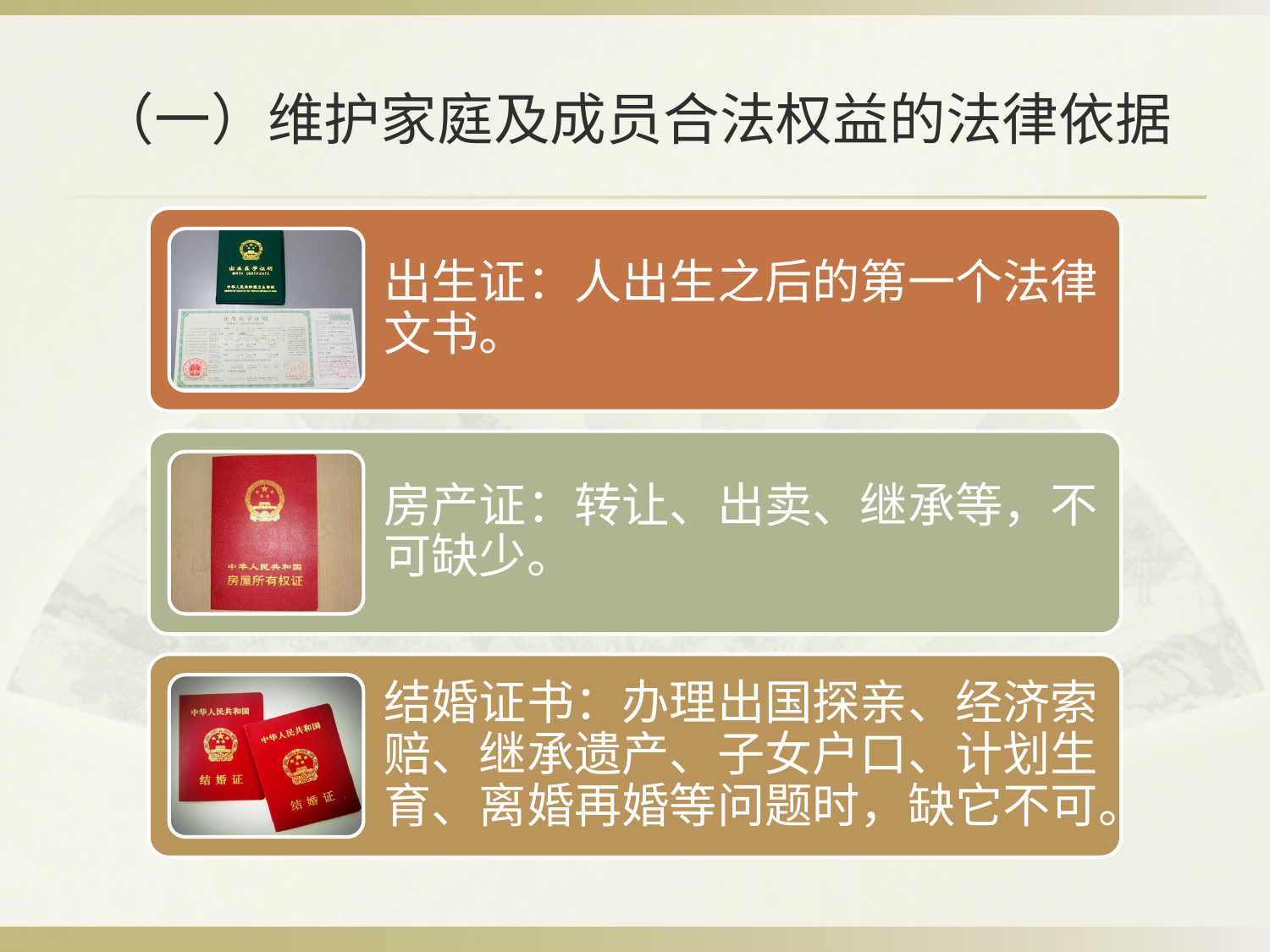

# （一）维护家庭及成员合法权益的法律依据
出生证：人出生之后的第一个法律文书。
房产证：转让、出卖、继承等，不可缺少。
结婚证书：办理出国探亲、经济索赔、继承遗产、子女户口、计划生育、离婚再婚等问题时，缺它不可。

41